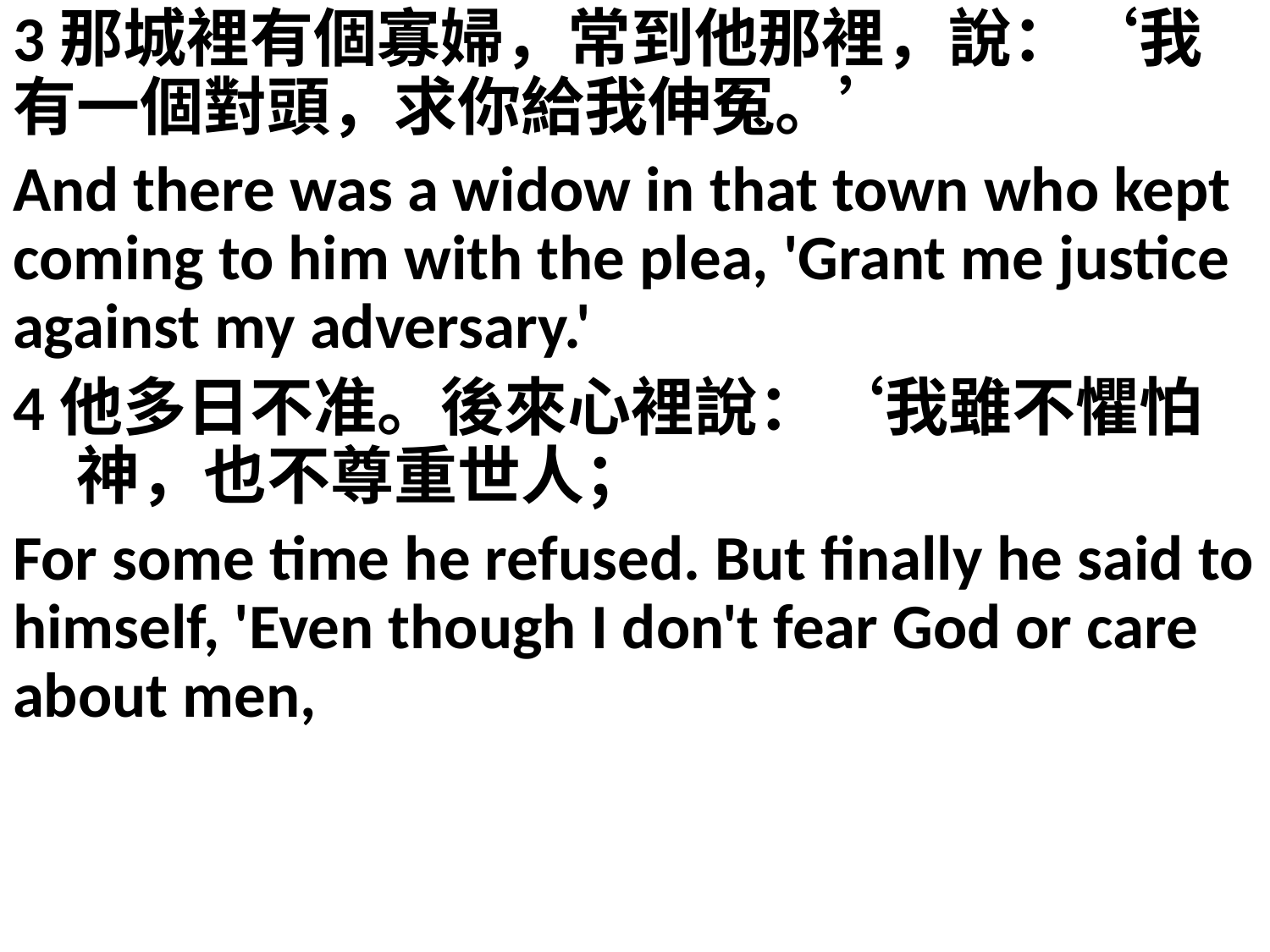

3那城裡有個寡婦，常到他那裡，說：‘我有一個對頭，求你給我伸冤。’
And there was a widow in that town who kept coming to him with the plea, 'Grant me justice against my adversary.'
4他多日不准。後來心裡說：‘我雖不懼怕　神，也不尊重世人；
For some time he refused. But finally he said to himself, 'Even though I don't fear God or care about men,